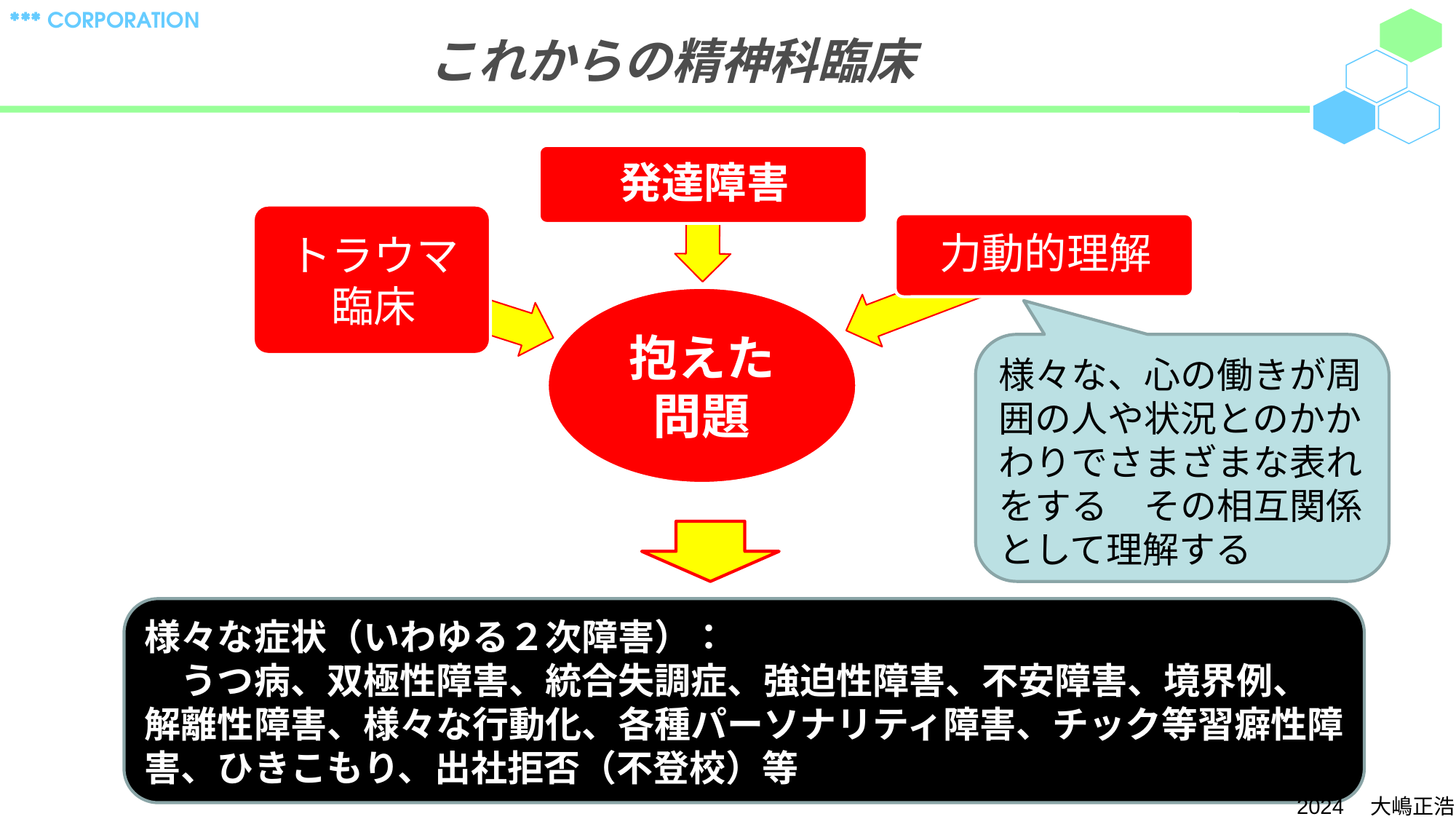

# これからの精神科臨床
抱えた
問題
トラウマ
臨床
発達障害
力動的理解
様々な、心の働きが周囲の人や状況とのかかわりでさまざまな表れをする　その相互関係として理解する

様々な症状（いわゆる２次障害）：
　うつ病、双極性障害、統合失調症、強迫性障害、不安障害、境界例、解離性障害、様々な行動化、各種パーソナリティ障害、チック等習癖性障害、ひきこもり、出社拒否（不登校）等
3
2024　大嶋正浩